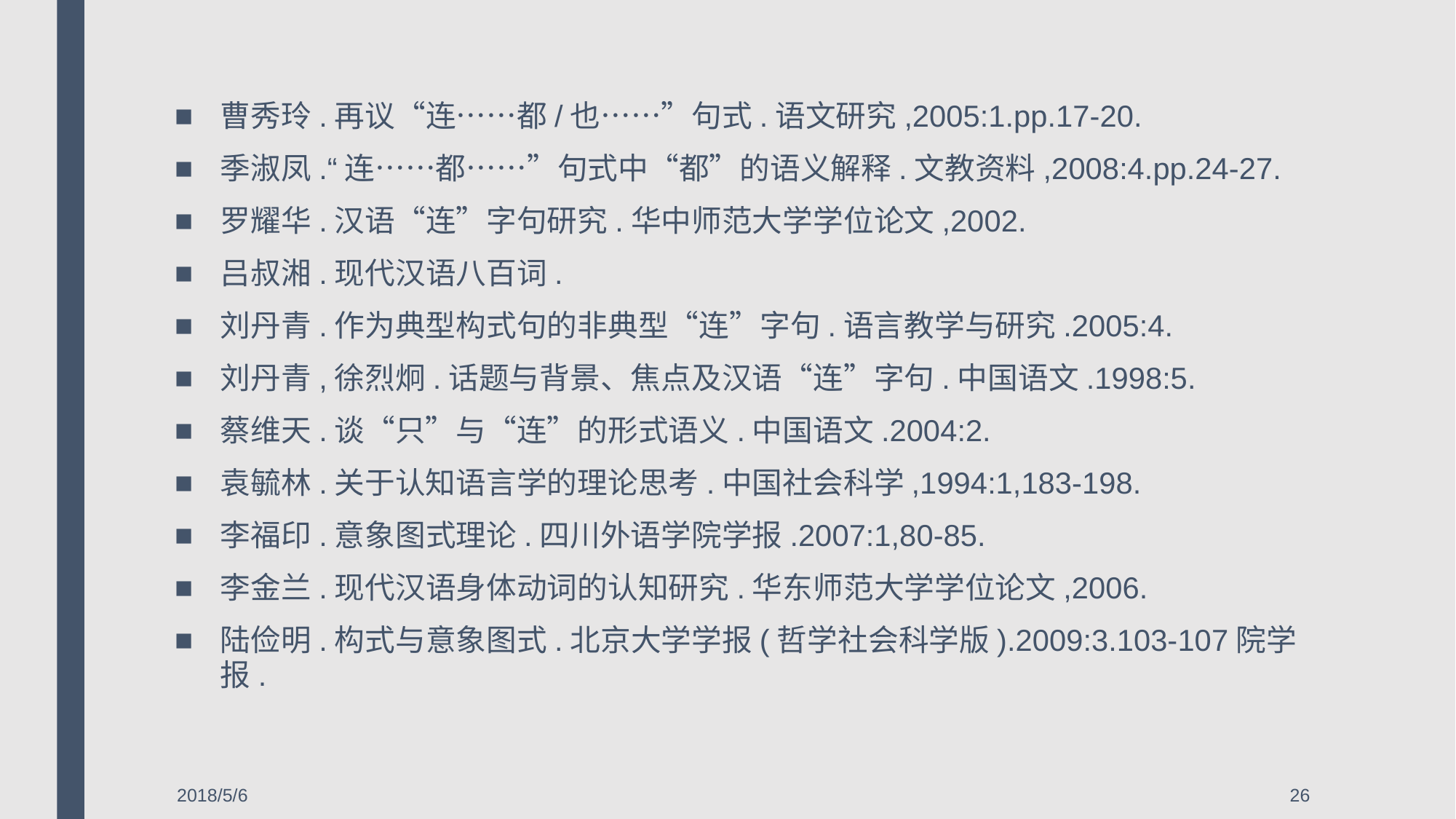

曹秀玲.再议“连……都/也……”句式.语文研究,2005:1.pp.17-20.
季淑凤.“连……都……”句式中“都”的语义解释.文教资料,2008:4.pp.24-27.
罗耀华.汉语“连”字句研究.华中师范大学学位论文,2002.
吕叔湘.现代汉语八百词.
刘丹青.作为典型构式句的非典型“连”字句.语言教学与研究.2005:4.
刘丹青,徐烈炯.话题与背景、焦点及汉语“连”字句.中国语文.1998:5.
蔡维天.谈“只”与“连”的形式语义.中国语文.2004:2.
袁毓林.关于认知语言学的理论思考.中国社会科学,1994:1,183-198.
李福印.意象图式理论.四川外语学院学报.2007:1,80-85.
李金兰.现代汉语身体动词的认知研究.华东师范大学学位论文,2006.
陆俭明.构式与意象图式.北京大学学报(哲学社会科学版).2009:3.103-107院学报.

2018/5/6
26